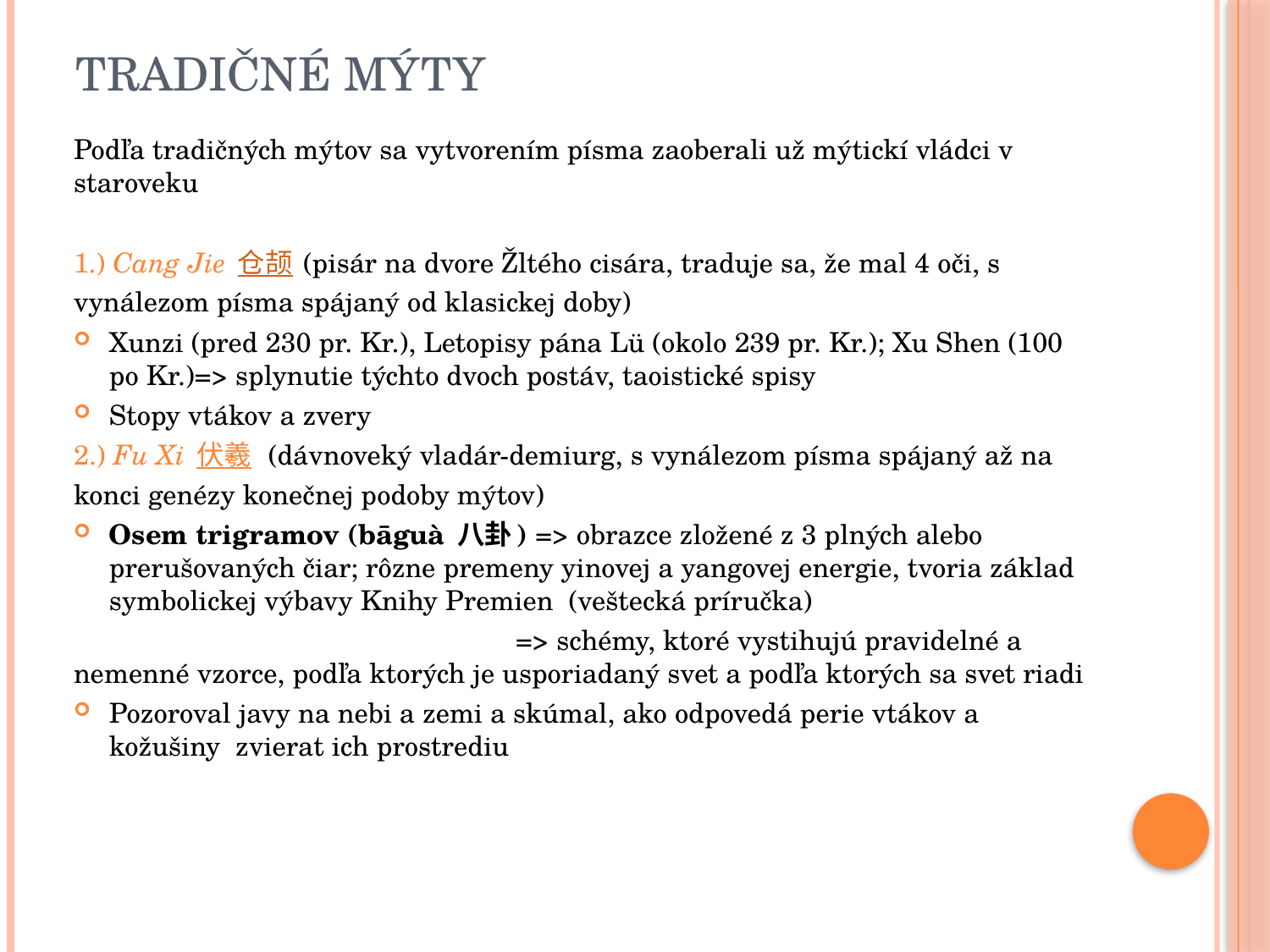

# Tradičné mýty
Podľa tradičných mýtov sa vytvorením písma zaoberali už mýtickí vládci v staroveku

1.) Cang Jie 仓颉 (pisár na dvore Žltého cisára, traduje sa, že mal 4 oči, s vynálezom písma spájaný od klasickej doby)
Xunzi (pred 230 pr. Kr.), Letopisy pána Lü (okolo 239 pr. Kr.); Xu Shen (100 po Kr.)=> splynutie týchto dvoch postáv, taoistické spisy
Stopy vtákov a zvery
2.) Fu Xi 伏羲  (dávnoveký vladár-demiurg, s vynálezom písma spájaný až na konci genézy konečnej podoby mýtov)
Osem trigramov (bāguà 八卦) => obrazce zložené z 3 plných alebo prerušovaných čiar; rôzne premeny yinovej a yangovej energie, tvoria základ symbolickej výbavy Knihy Premien  (veštecká príručka)
                                                          => schémy, ktoré vystihujú pravidelné a nemenné vzorce, podľa ktorých je usporiadaný svet a podľa ktorých sa svet riadi
Pozoroval javy na nebi a zemi a skúmal, ako odpovedá perie vtákov a kožušiny  zvierat ich prostrediu